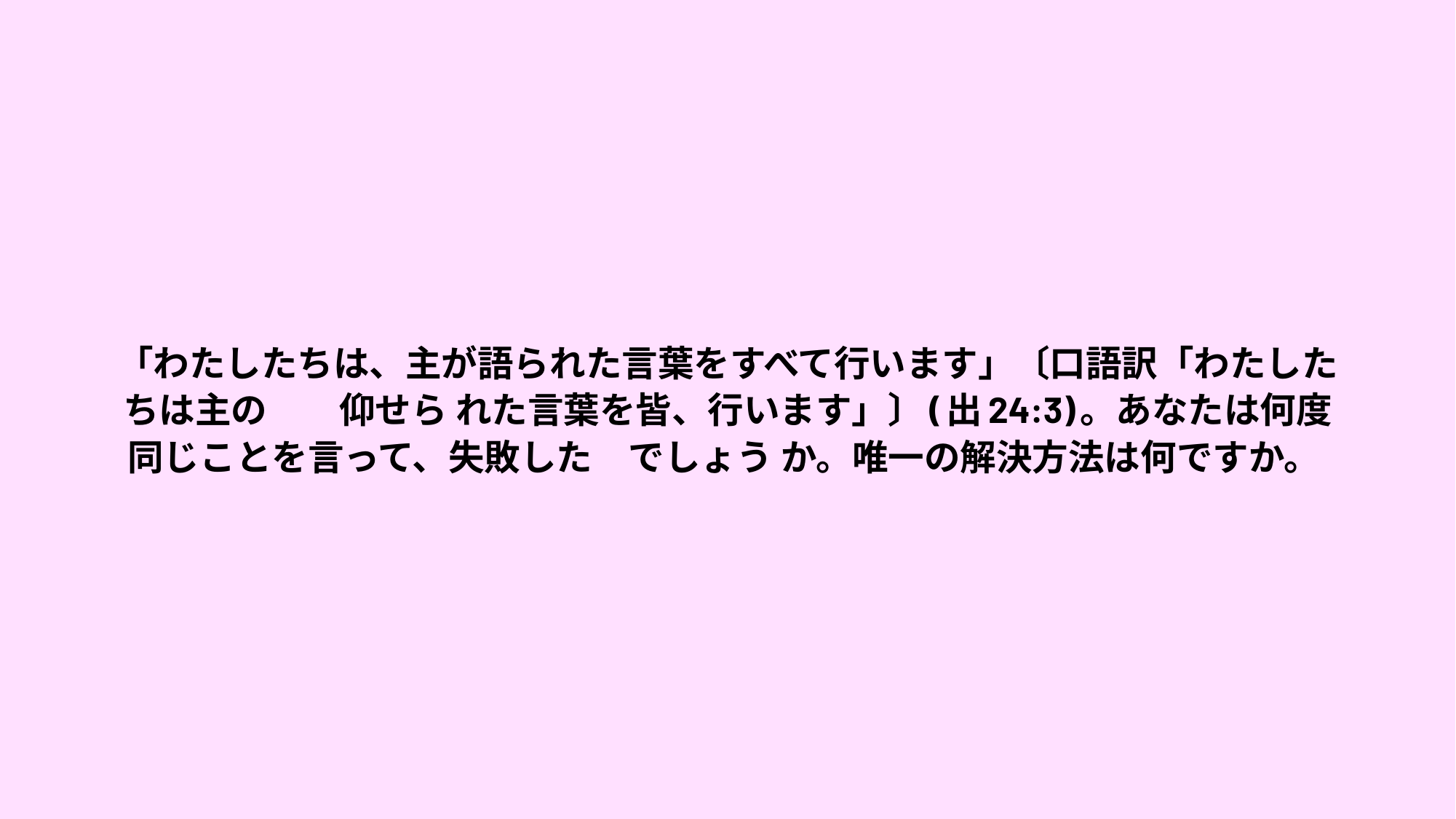

# 「わたしたちは、主が語られた言葉をすべて行います」〔口語訳「わたしたちは主の　　仰せら れた言葉を皆、行います」〕(出24:3)。あなたは何度同じことを言って、失敗した　でしょう か。唯一の解決方法は何ですか。